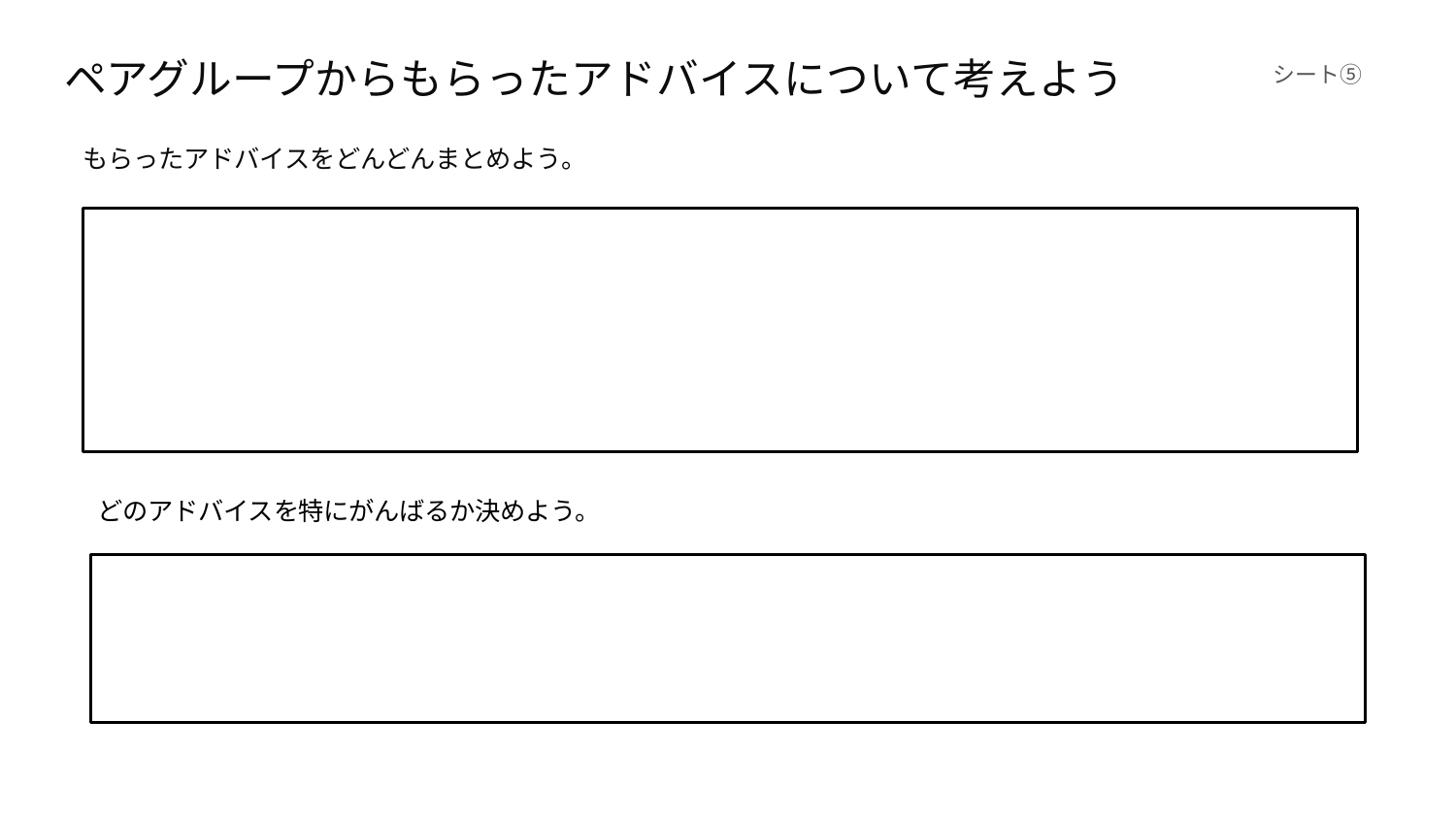

ペアグループからもらったアドバイスについて考えよう
シート⑤
# もらったアドバイスをどんどんまとめよう。

どのアドバイスを特にがんばるか決めよう。